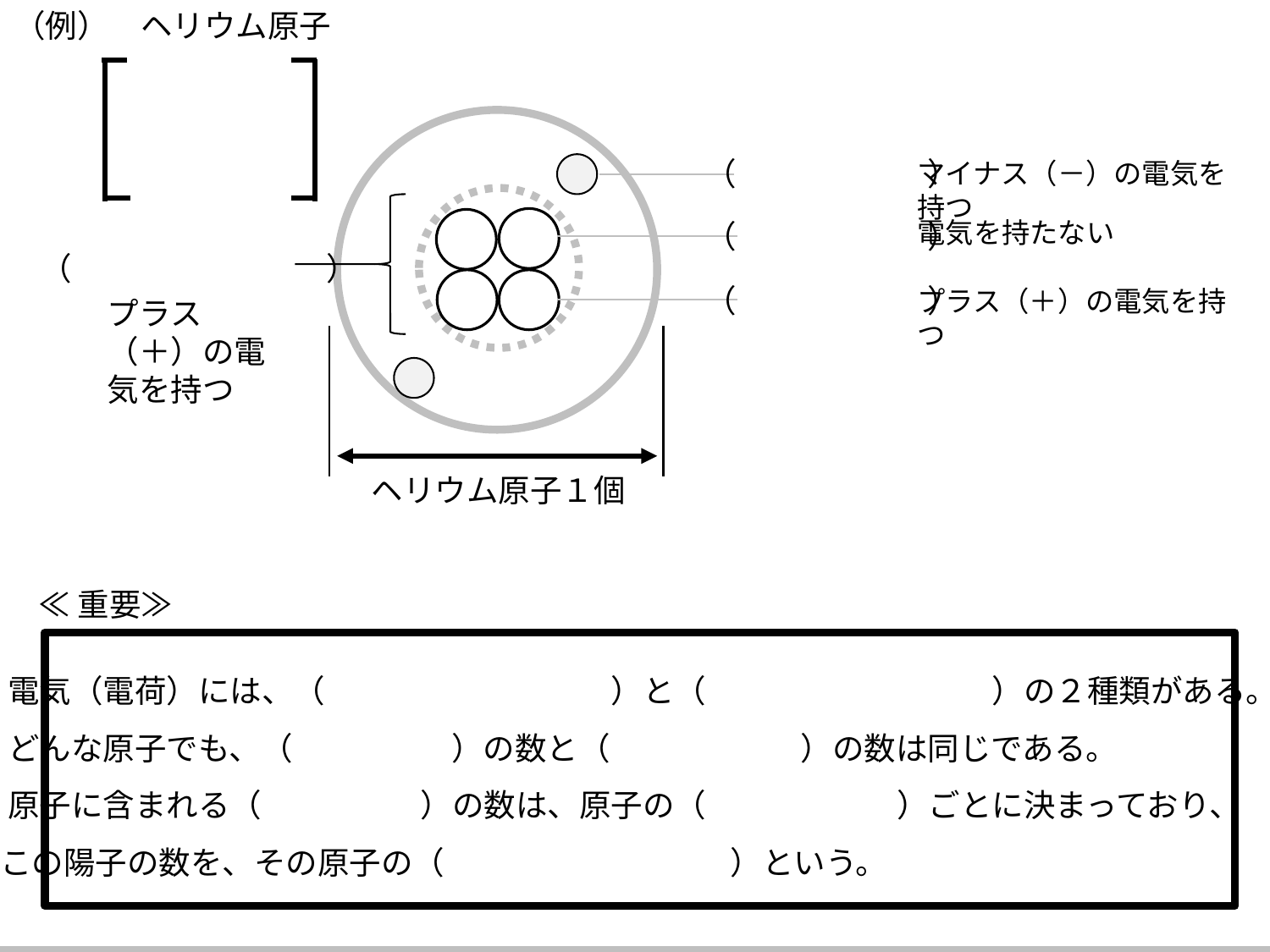

（例）　ヘリウム原子

（　　　　　　）
マイナス（－）の電気を持つ

電気を持たない

（　　　　　　）
（　　　　　　　　）

（　　　　　　）
プラス（＋）の電気を持つ
プラス（＋）の電気を持つ

ヘリウム原子１個
≪重要≫

①：電気（電荷）には、（　　　　　　　　　）と（　　　　　　　　　）の２種類がある。
②：どんな原子でも、（　　　　　）の数と（　　　　　　）の数は同じである。
③：原子に含まれる（　　　　　）の数は、原子の（　　　　　　）ごとに決まっており、
　　この陽子の数を、その原子の（　　　　　　　　　）という。